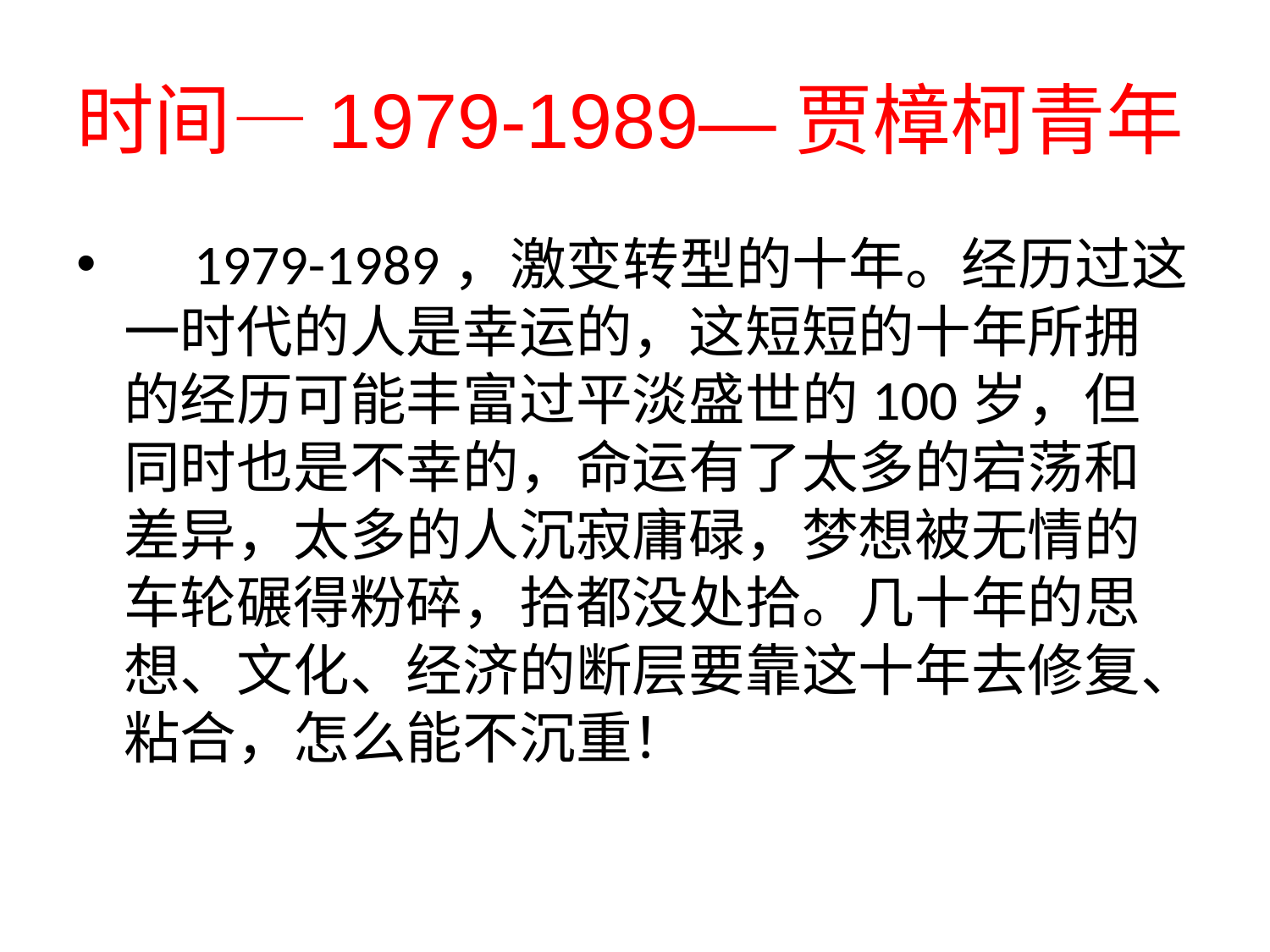

# 时间—1979-1989—贾樟柯青年
　1979-1989，激变转型的十年。经历过这一时代的人是幸运的，这短短的十年所拥的经历可能丰富过平淡盛世的100岁，但同时也是不幸的，命运有了太多的宕荡和差异，太多的人沉寂庸碌，梦想被无情的车轮碾得粉碎，拾都没处拾。几十年的思想、文化、经济的断层要靠这十年去修复、粘合，怎么能不沉重！